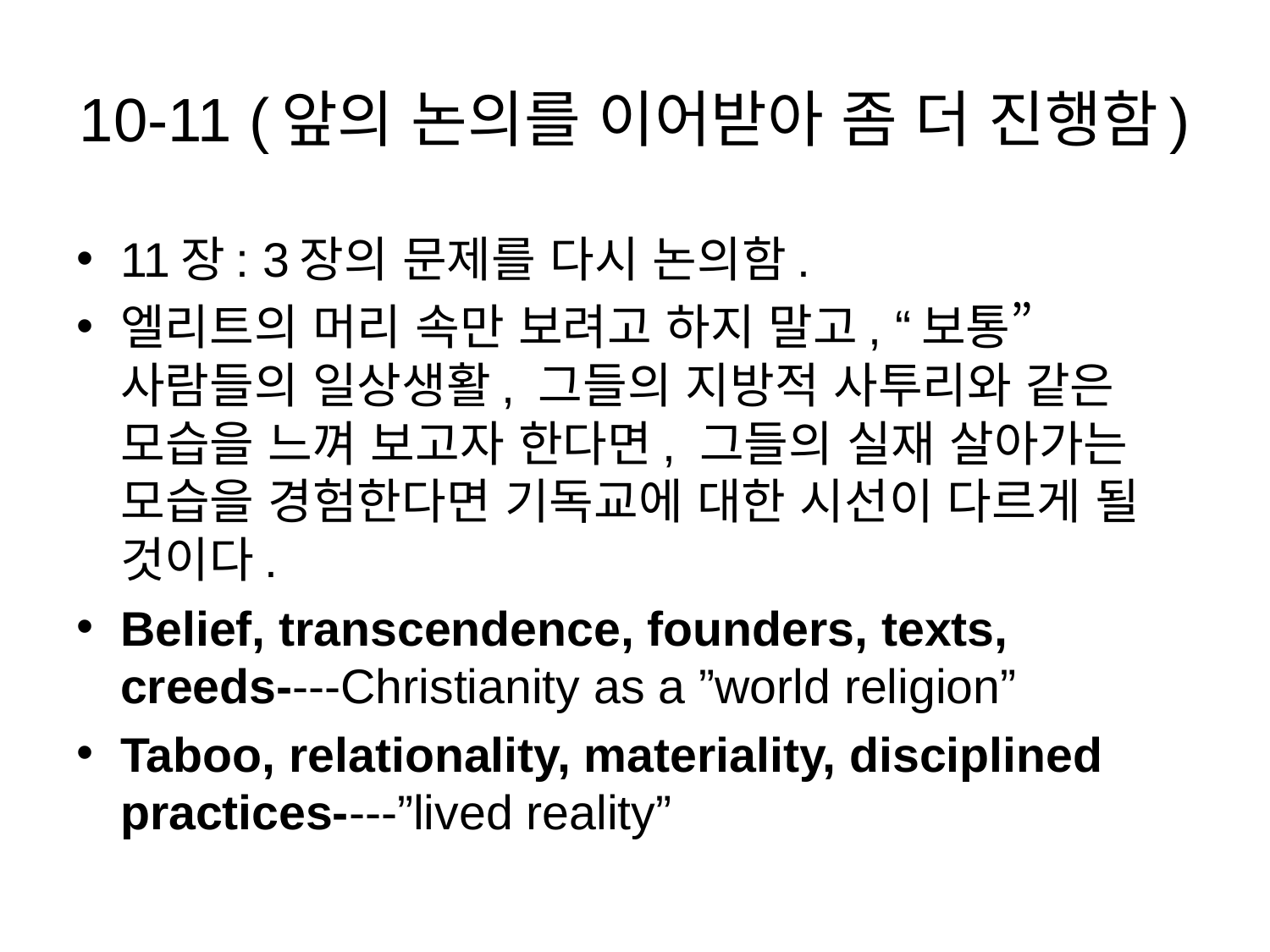

# 10-11 (앞의 논의를 이어받아 좀 더 진행함)
11장: 3장의 문제를 다시 논의함.
엘리트의 머리 속만 보려고 하지 말고, “보통” 사람들의 일상생활, 그들의 지방적 사투리와 같은 모습을 느껴 보고자 한다면, 그들의 실재 살아가는 모습을 경험한다면 기독교에 대한 시선이 다르게 될 것이다.
Belief, transcendence, founders, texts, creeds----Christianity as a ”world religion”
Taboo, relationality, materiality, disciplined practices----”lived reality”